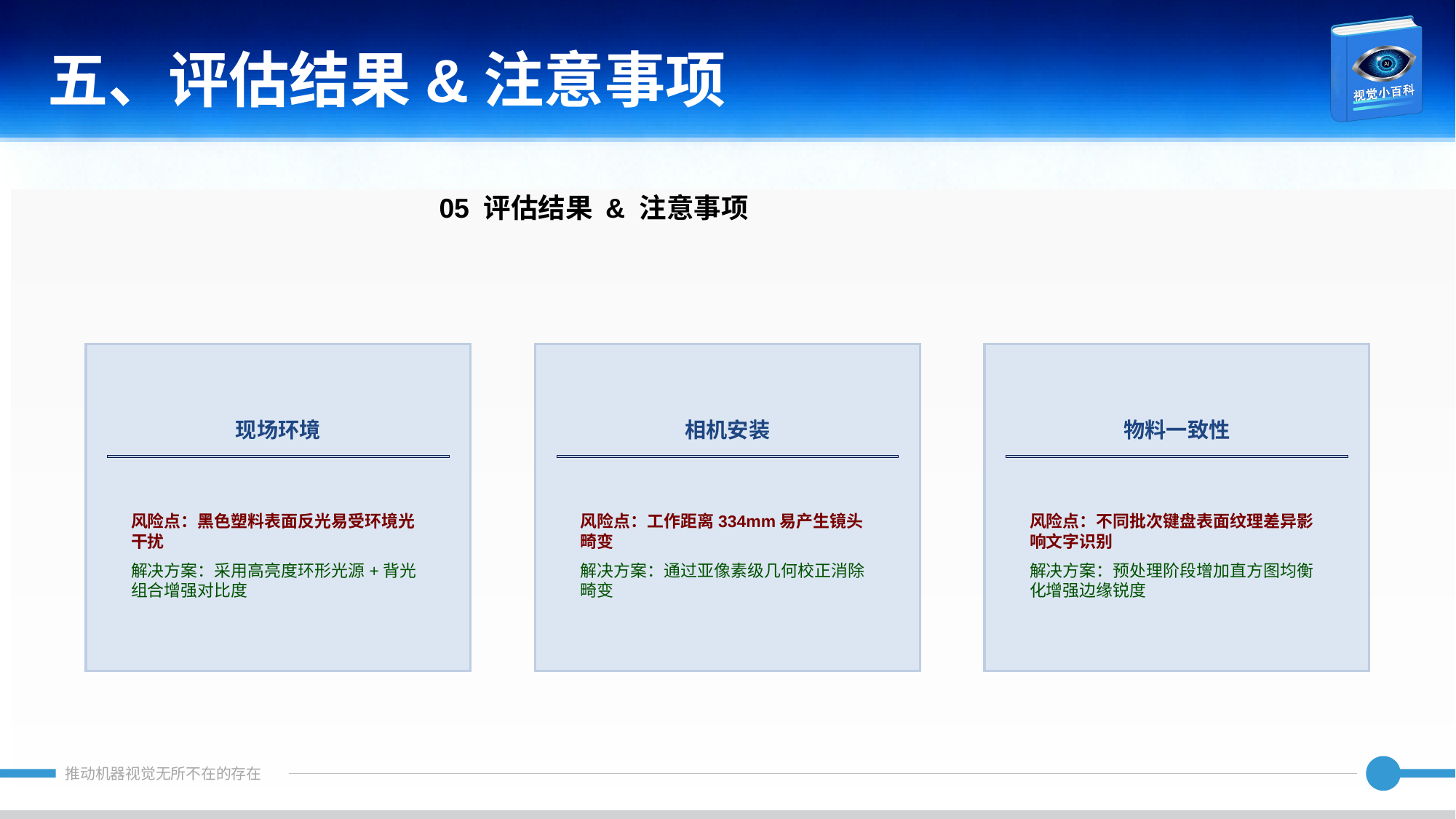

五、评估结果&注意事项

05 评估结果 & 注意事项

现场环境

相机安装

物料一致性

风险点：黑色塑料表面反光易受环境光干扰
解决方案：采用高亮度环形光源+背光组合增强对比度

风险点：工作距离334mm易产生镜头畸变
解决方案：通过亚像素级几何校正消除畸变

风险点：不同批次键盘表面纹理差异影响文字识别
解决方案：预处理阶段增加直方图均衡化增强边缘锐度
11